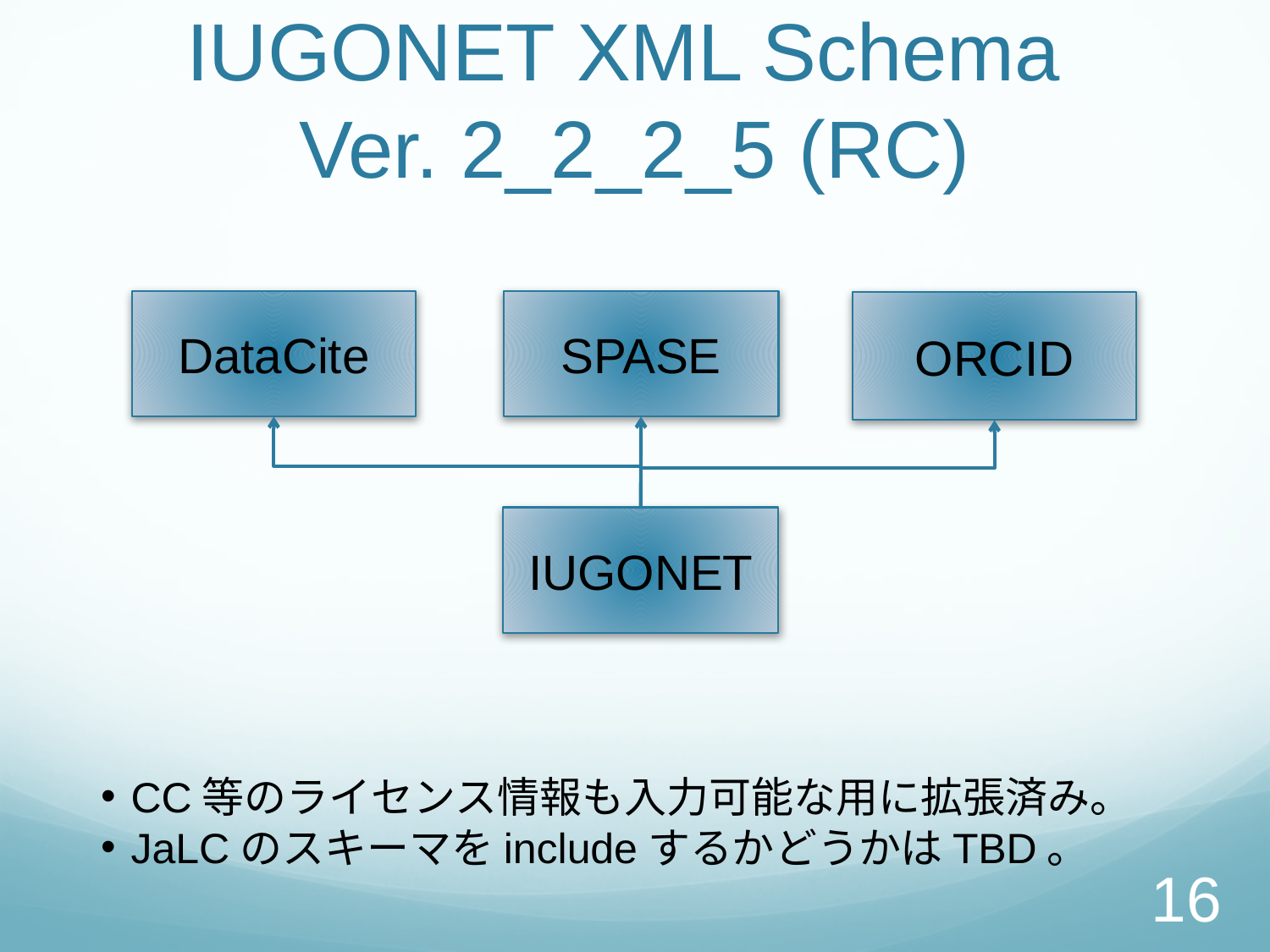

# IUGONET XML Schema Ver. 2_2_2_5 (RC)
DataCite
SPASE
ORCID
IUGONET
CC等のライセンス情報も入力可能な用に拡張済み。
JaLCのスキーマをincludeするかどうかはTBD。
16